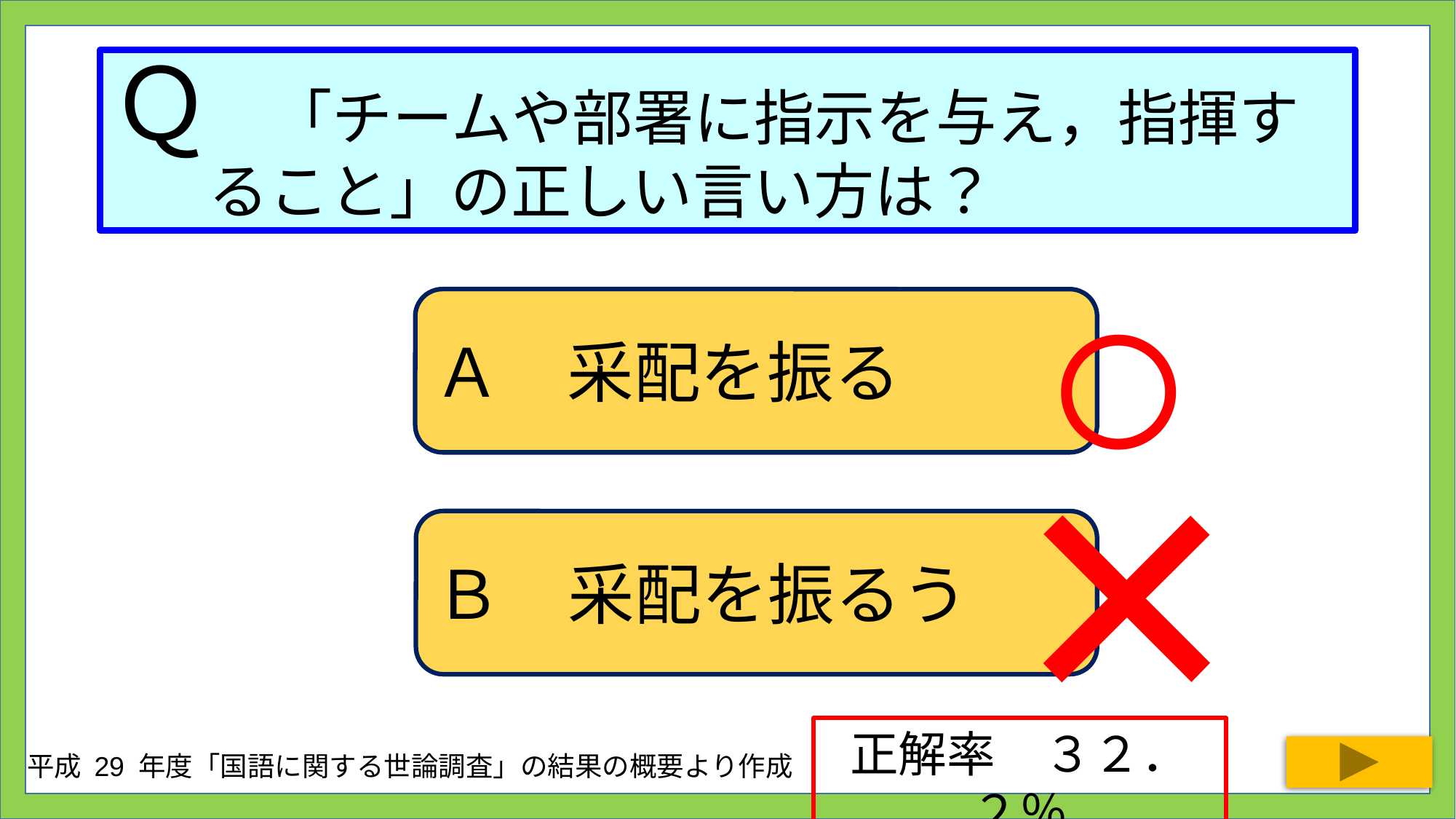

# Ｑ　「チームや部署に指示を与え，指揮すること」の正しい言い方は？
○
Ａ　采配を振る
×
Ｂ　采配を振るう
正解率　３２．２％

平成 29 年度「国語に関する世論調査」の結果の概要より作成